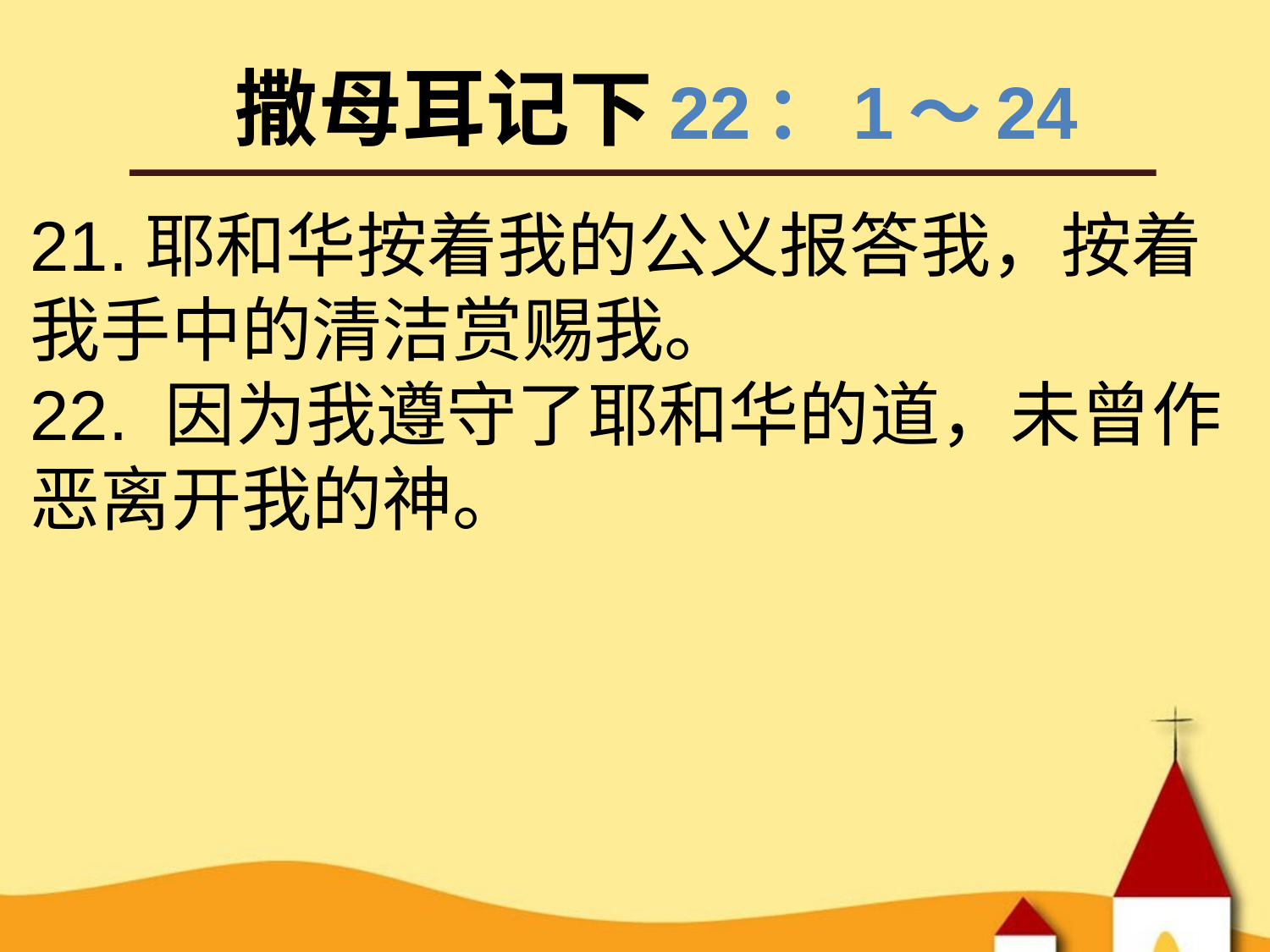

# 撒母耳记下22：1～24

21.耶和华按着我的公义报答我，按着我手中的清洁赏赐我。
22. 因为我遵守了耶和华的道，未曾作恶离开我的神。